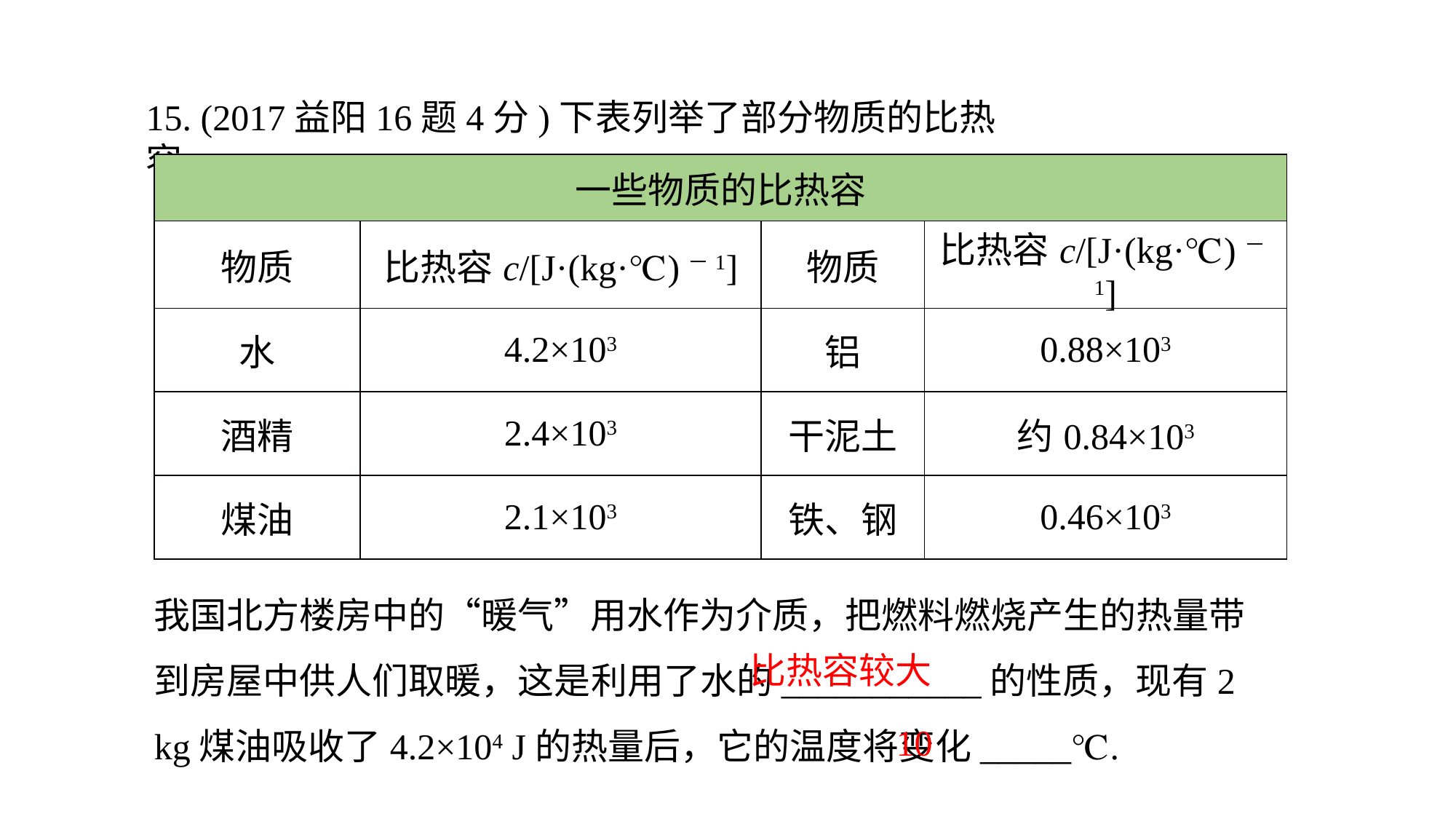

15. (2017益阳16题4分)下表列举了部分物质的比热容．
| 一些物质的比热容 |  |  |  |
| --- | --- | --- | --- |
| 物质 | 比热容c/[J·(kg·℃)－1] | 物质 | 比热容c/[J·(kg·℃)－1] |
| 水 | 4.2×103 | 铝 | 0.88×103 |
| 酒精 | 2.4×103 | 干泥土 | 约0.84×103 |
| 煤油 | 2.1×103 | 铁、钢 | 0.46×103 |
我国北方楼房中的“暖气”用水作为介质，把燃料燃烧产生的热量带到房屋中供人们取暖，这是利用了水的___________的性质，现有2 kg煤油吸收了4.2×104 J的热量后，它的温度将变化_____℃.
比热容较大
10